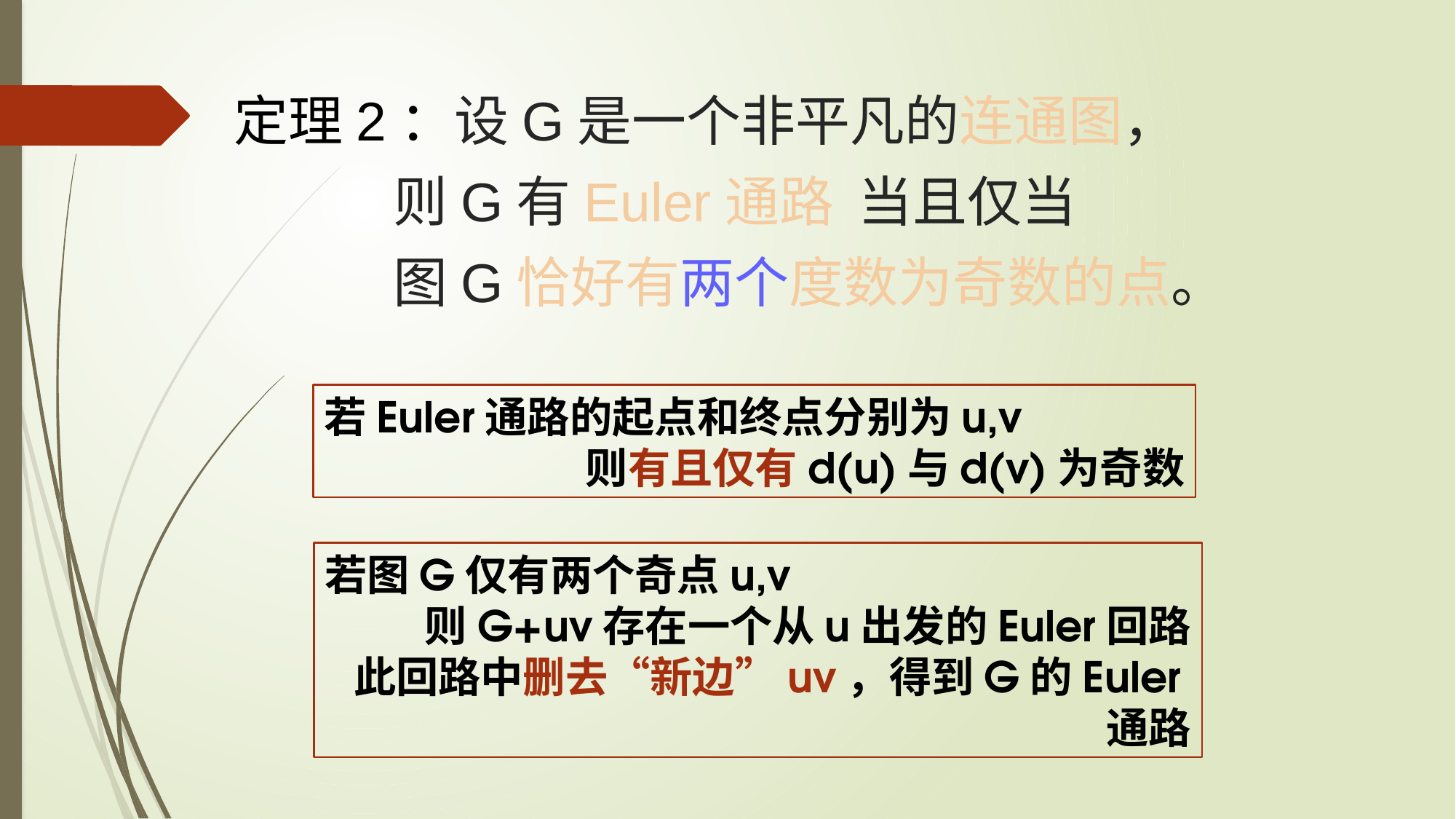

定理2：设G是一个非平凡的连通图，
            则G有Euler通路  当且仅当
            图G恰好有两个度数为奇数的点。
若Euler通路的起点和终点分别为u,v
则有且仅有d(u)与d(v)为奇数
若图G仅有两个奇点u,v
则G+uv存在一个从u出发的Euler回路
此回路中删去“新边”uv，得到G的Euler通路